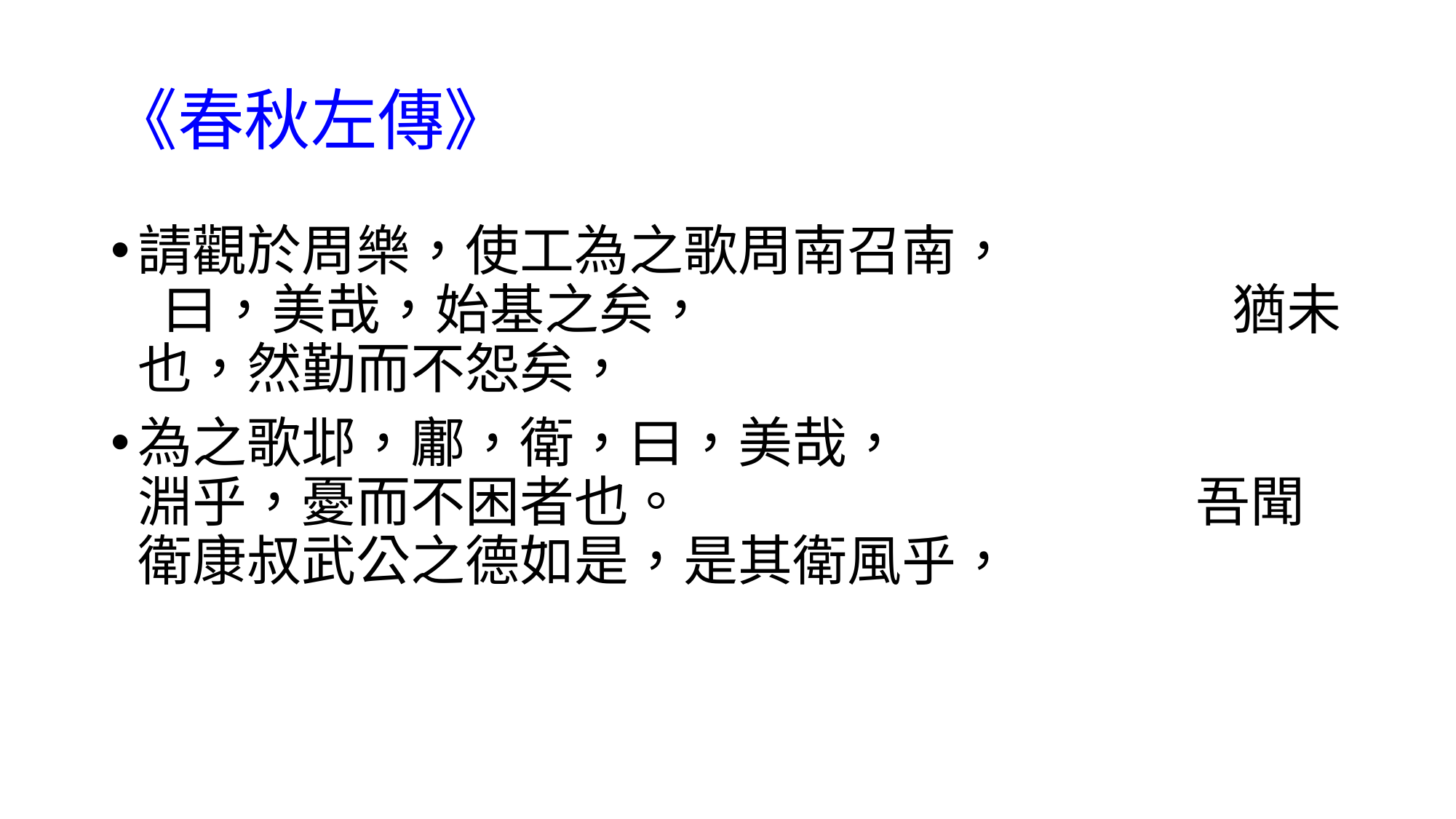

# 《春秋左傳》
請觀於周樂，使工為之歌周南召南，                              曰，美哉，始基之矣，                                           猶未也，然勤而不怨矣，
為之歌邶，鄘，衛，曰，美哉，                                 淵乎，憂而不困者也。                                          吾聞衛康叔武公之德如是，是其衛風乎，